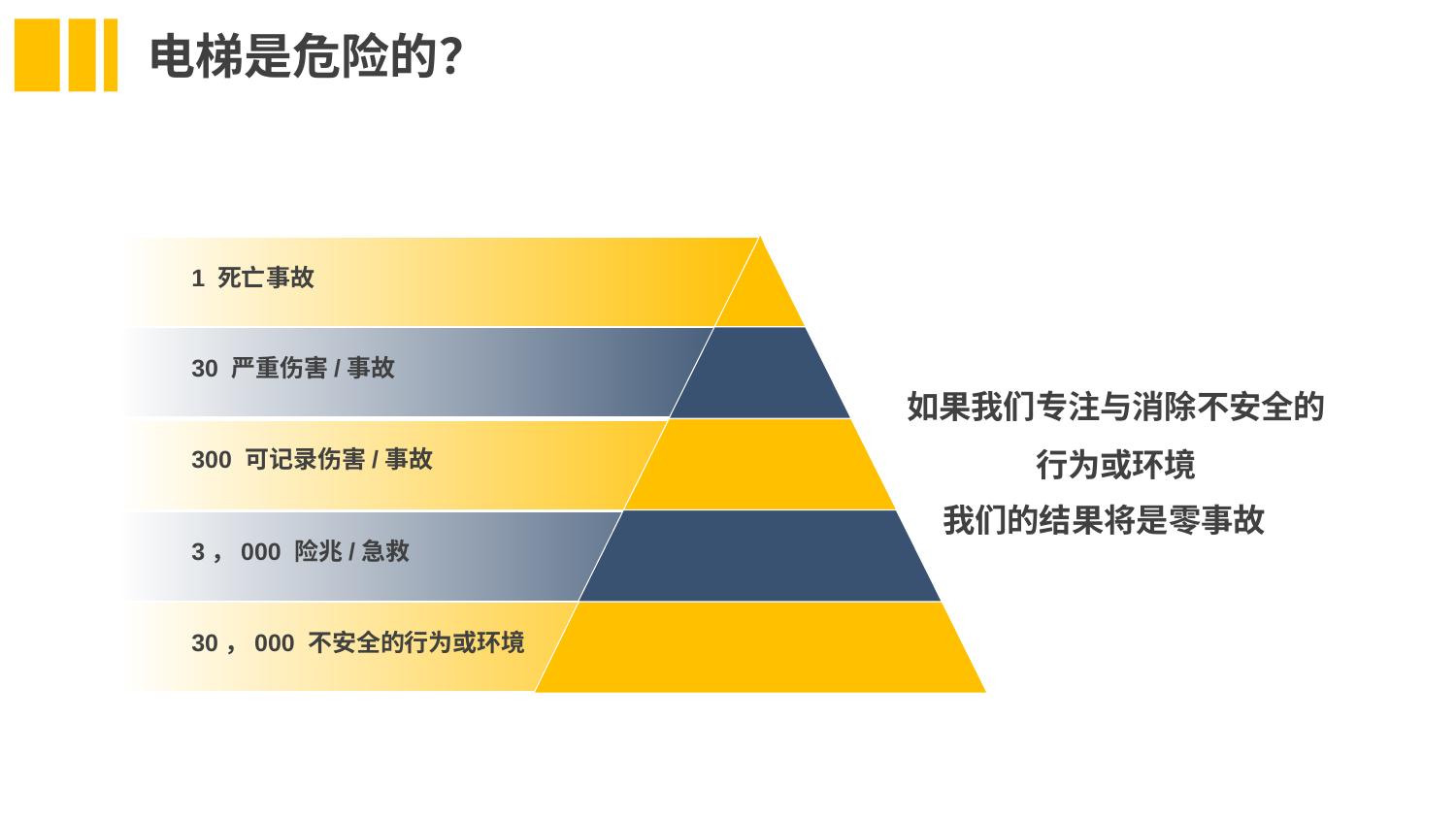

电梯是危险的？

1 死亡事故

30 严重伤害/事故

300 可记录伤害/事故

3，000 险兆/急救

30，000 不安全的行为或环境
如果我们专注与消除不安全的行为或环境
我们的结果将是零事故